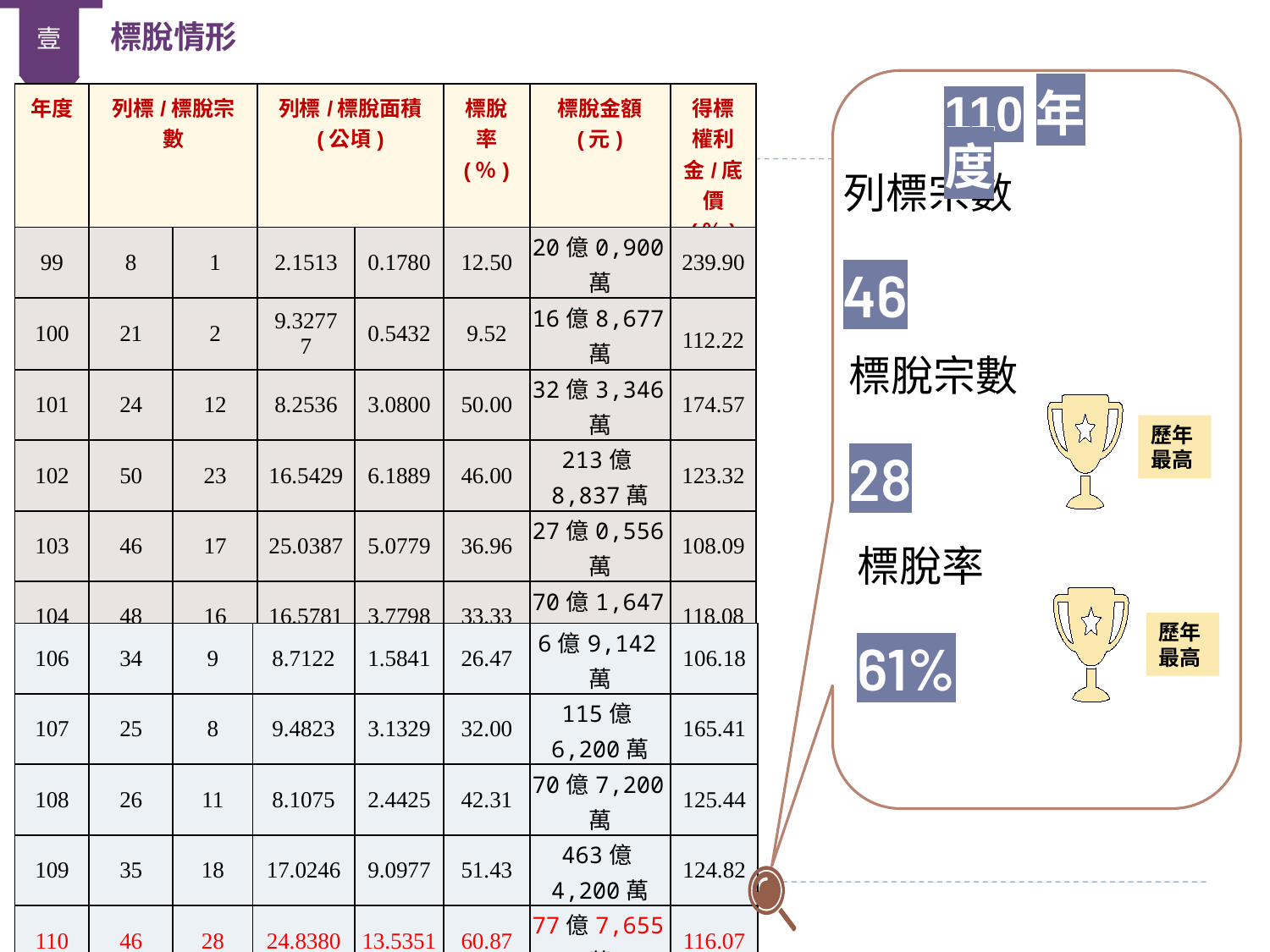

壹

標脫情形

| 年度 | 列標/標脫宗數 |  | 列標/標脫面積 (公頃) |  | 標脫率 (％) | 標脫金額 (元) | 得標權利金/底價 (％) |
| --- | --- | --- | --- | --- | --- | --- | --- |
| 99 | 8 | 1 | 2.1513 | 0.1780 | 12.50 | 20億0,900萬 | 239.90 |
| 100 | 21 | 2 | 9.32777 | 0.5432 | 9.52 | 16億8,677萬 | 112.22 |
| 101 | 24 | 12 | 8.2536 | 3.0800 | 50.00 | 32億3,346萬 | 174.57 |
| 102 | 50 | 23 | 16.5429 | 6.1889 | 46.00 | 213億8,837萬 | 123.32 |
| 103 | 46 | 17 | 25.0387 | 5.0779 | 36.96 | 27億0,556萬 | 108.09 |
| 104 | 48 | 16 | 16.5781 | 3.7798 | 33.33 | 70億1,647萬 | 118.08 |
| 105 | 46 | 6 | 16.7232 | 2.2954 | 13.04 | 15億3,090萬 | 107.66 |
110年度
列標宗數
46
標脫宗數
28

歷年最高
標脫率
61%

歷年最高
| 106 | 34 | 9 | 8.7122 | 1.5841 | 26.47 | 6億9,142萬 | 106.18 |
| --- | --- | --- | --- | --- | --- | --- | --- |
| 107 | 25 | 8 | 9.4823 | 3.1329 | 32.00 | 115億6,200萬 | 165.41 |
| 108 | 26 | 11 | 8.1075 | 2.4425 | 42.31 | 70億7,200萬 | 125.44 |
| 109 | 35 | 18 | 17.0246 | 9.0977 | 51.43 | 463億4,200萬 | 124.82 |
| 110 | 46 | 28 | 24.8380 | 13.5351 | 60.87 | 77億7,655萬 | 116.07 |

23